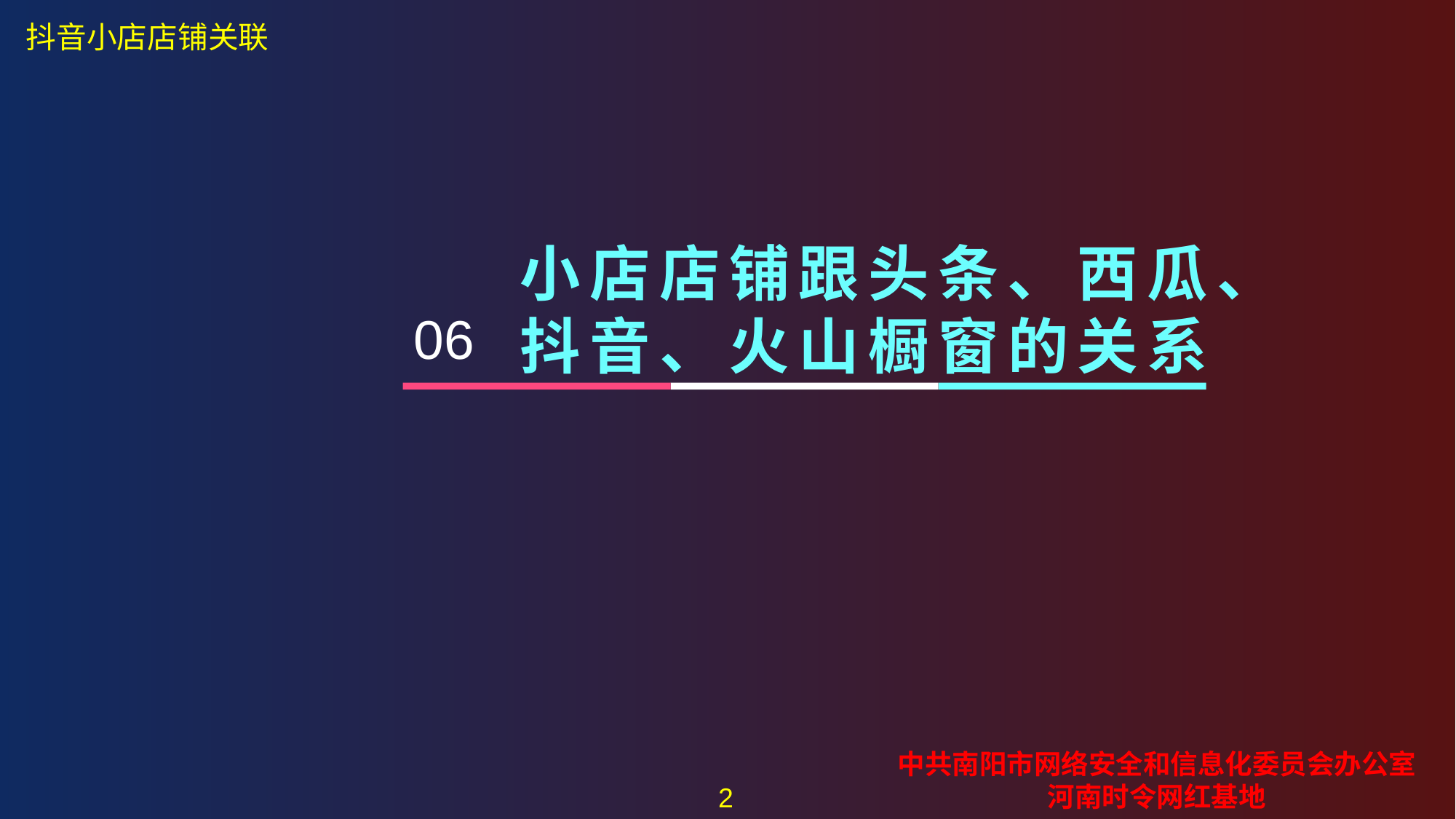

抖音小店店铺关联
小店店铺跟头条、西瓜、抖音、火山橱窗的关系
06

中共南阳市网络安全和信息化委员会办公室
河南时令网红基地
23